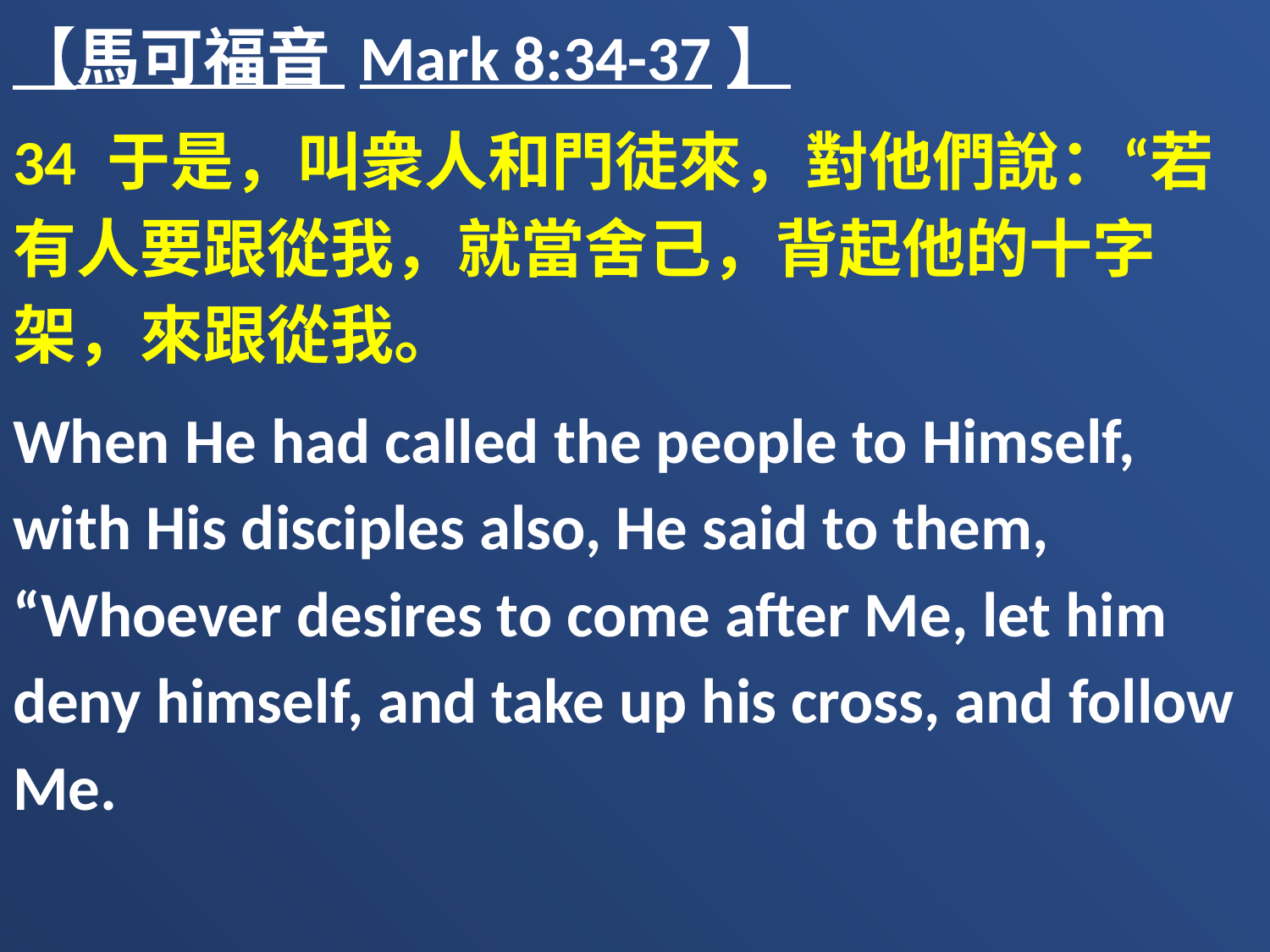

【馬可福音 Mark 8:34-37】
34 于是，叫衆人和門徒來，對他們說：“若有人要跟從我，就當舍己，背起他的十字架，來跟從我。
When He had called the people to Himself, with His disciples also, He said to them, “Whoever desires to come after Me, let him deny himself, and take up his cross, and follow Me.